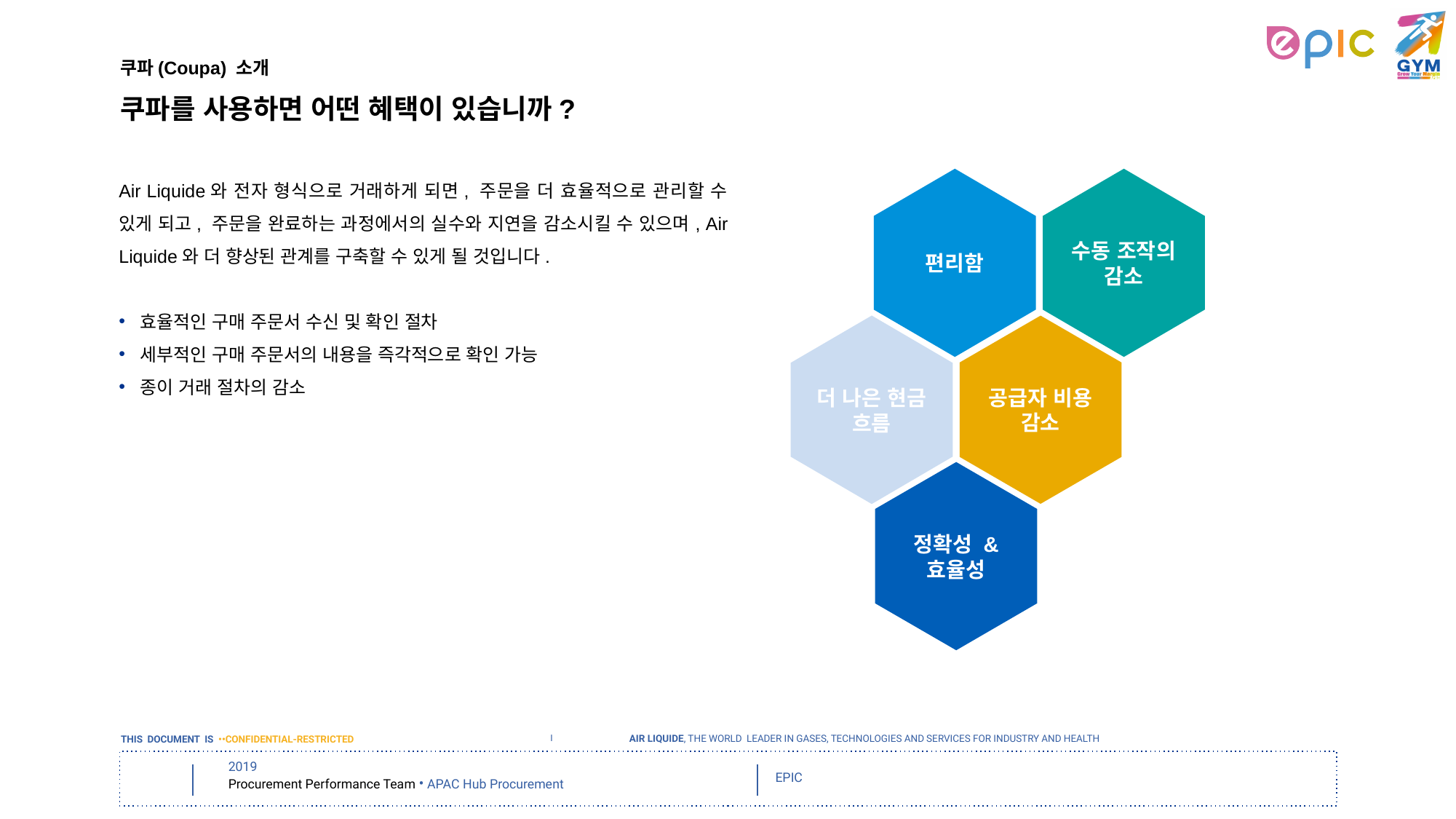

쿠파(Coupa) 소개
# 쿠파를 사용하면 어떤 혜택이 있습니까?
Air Liquide와 전자 형식으로 거래하게 되면, 주문을 더 효율적으로 관리할 수 있게 되고, 주문을 완료하는 과정에서의 실수와 지연을 감소시킬 수 있으며, Air Liquide와 더 향상된 관계를 구축할 수 있게 될 것입니다.

효율적인 구매 주문서 수신 및 확인 절차
세부적인 구매 주문서의 내용을 즉각적으로 확인 가능
종이 거래 절차의 감소
편리함
수동 조작의 감소
더 나은 현금 흐름
공급자 비용 감소
정확성 &
효율성